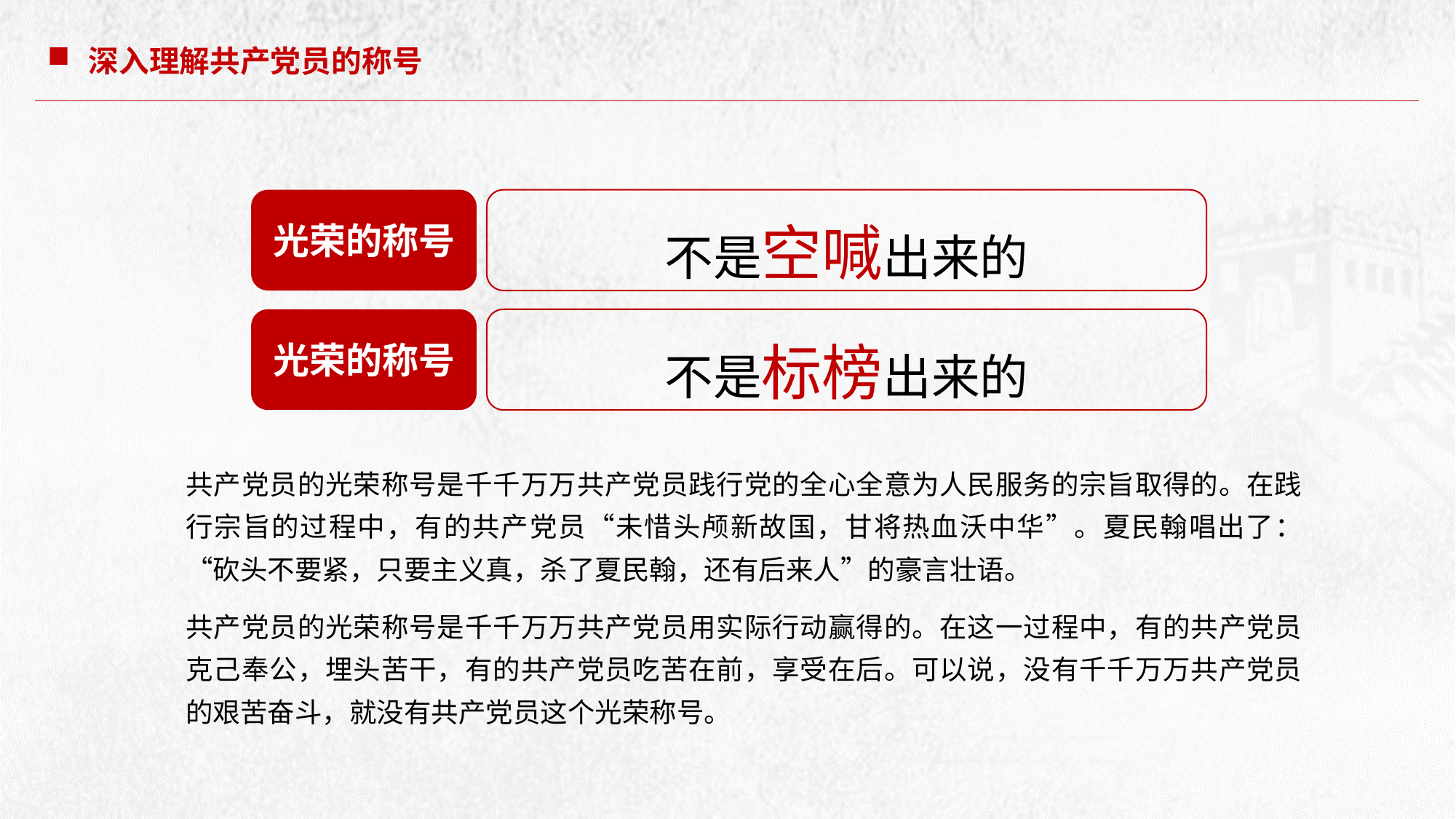

深入理解共产党员的称号
不是空喊出来的
光荣的称号
不是标榜出来的
光荣的称号
共产党员的光荣称号是千千万万共产党员践行党的全心全意为人民服务的宗旨取得的。在践行宗旨的过程中，有的共产党员“未惜头颅新故国，甘将热血沃中华”。夏民翰唱出了：“砍头不要紧，只要主义真，杀了夏民翰，还有后来人”的豪言壮语。
共产党员的光荣称号是千千万万共产党员用实际行动赢得的。在这一过程中，有的共产党员克己奉公，埋头苦干，有的共产党员吃苦在前，享受在后。可以说，没有千千万万共产党员的艰苦奋斗，就没有共产党员这个光荣称号。